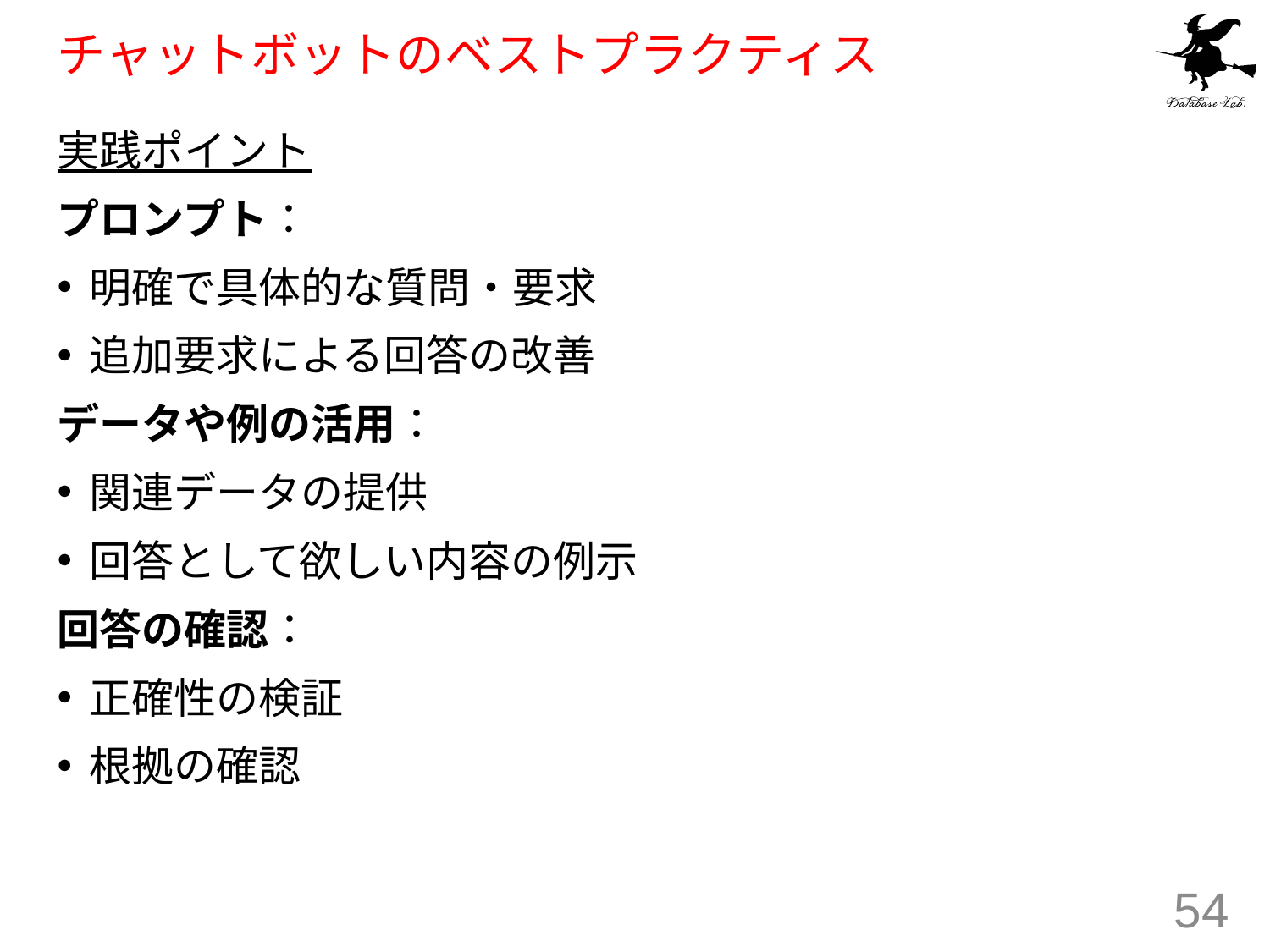

# チャットボットのベストプラクティス
実践ポイント
プロンプト：
明確で具体的な質問・要求
追加要求による回答の改善
データや例の活用：
関連データの提供
回答として欲しい内容の例示
回答の確認：
正確性の検証
根拠の確認
54